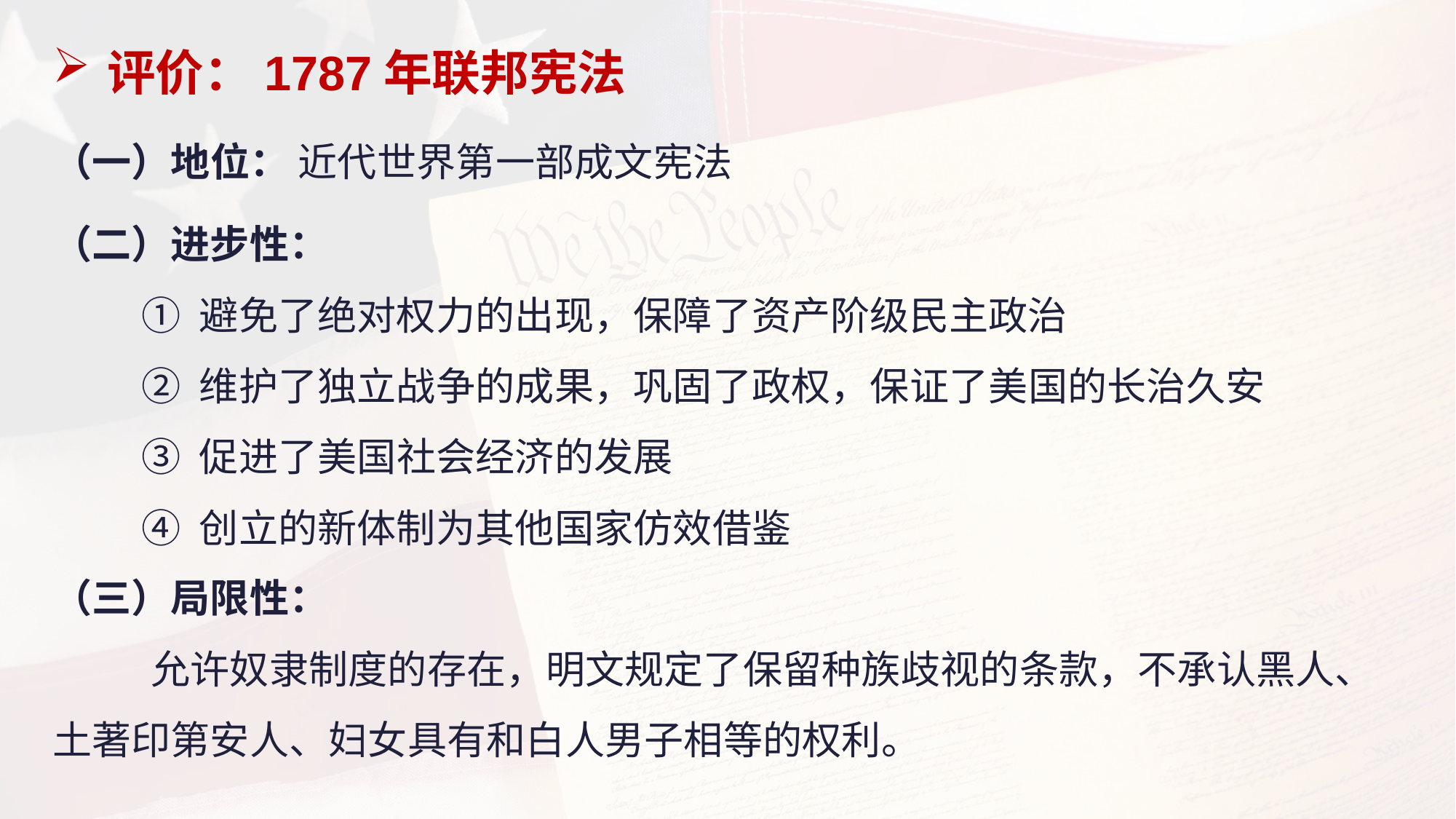

评价：1787年联邦宪法
（一）地位： 近代世界第一部成文宪法
（二）进步性：
          ① 避免了绝对权力的出现，保障了资产阶级民主政治
          ② 维护了独立战争的成果，巩固了政权，保证了美国的长治久安
          ③ 促进了美国社会经济的发展
          ④ 创立的新体制为其他国家仿效借鉴
（三）局限性：
          允许奴隶制度的存在，明文规定了保留种族歧视的条款，不承认黑人、土著印第安人、妇女具有和白人男子相等的权利。